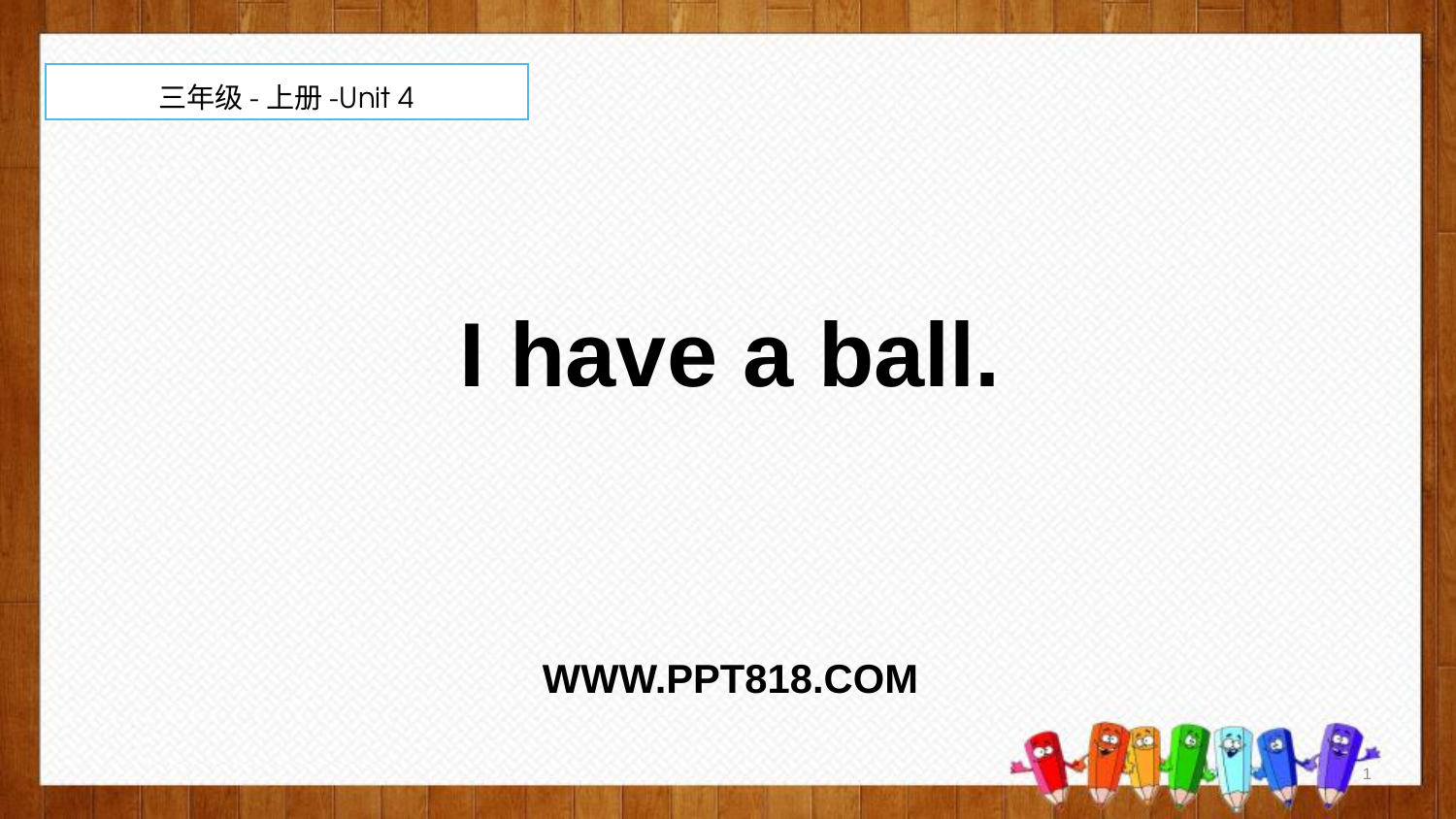

三年级-上册-Unit 4
I have a ball.
WWW.PPT818.COM
1